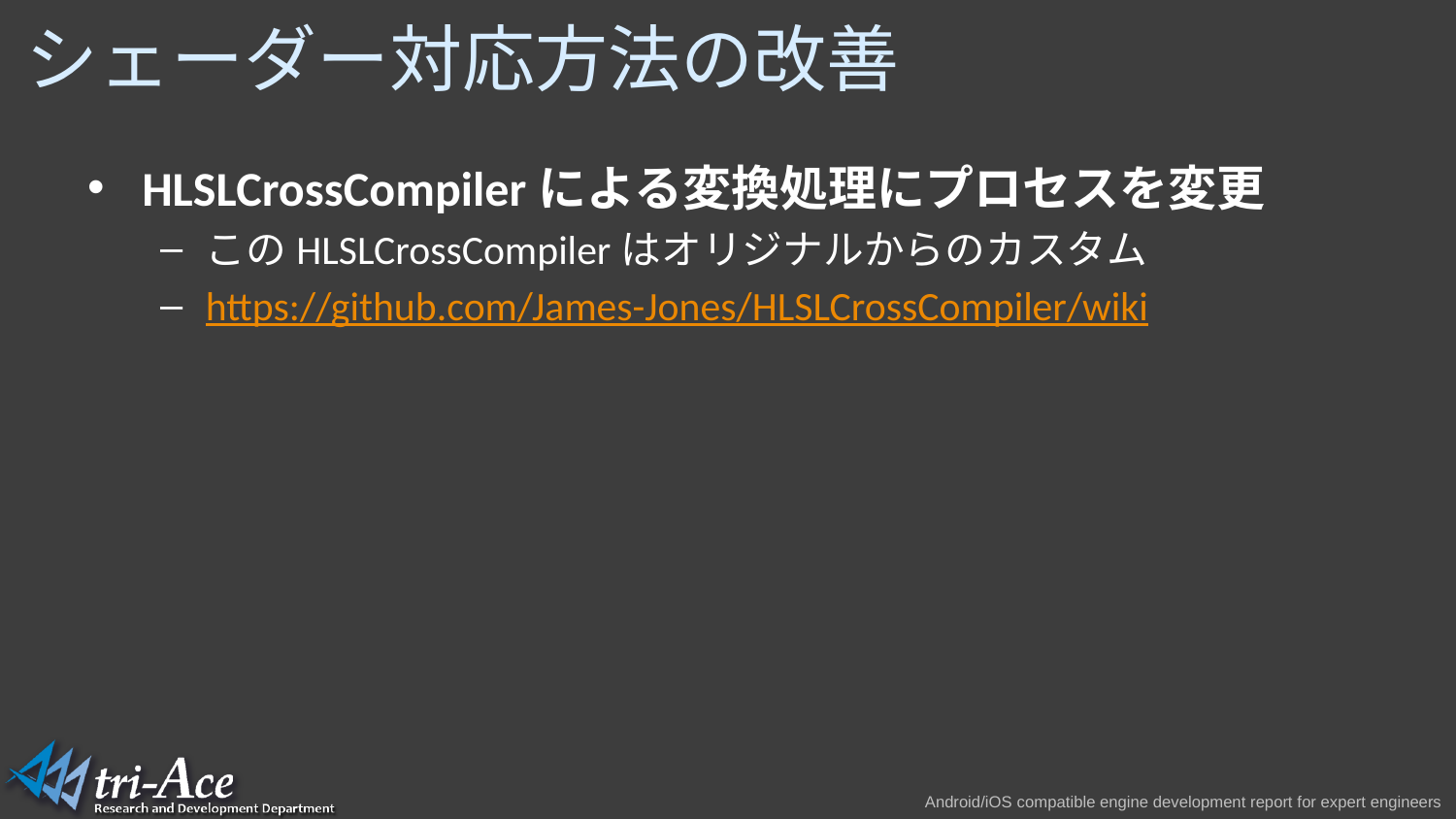

# シェーダー対応方法の改善
HLSLCrossCompilerによる変換処理にプロセスを変更
このHLSLCrossCompilerはオリジナルからのカスタム
https://github.com/James-Jones/HLSLCrossCompiler/wiki